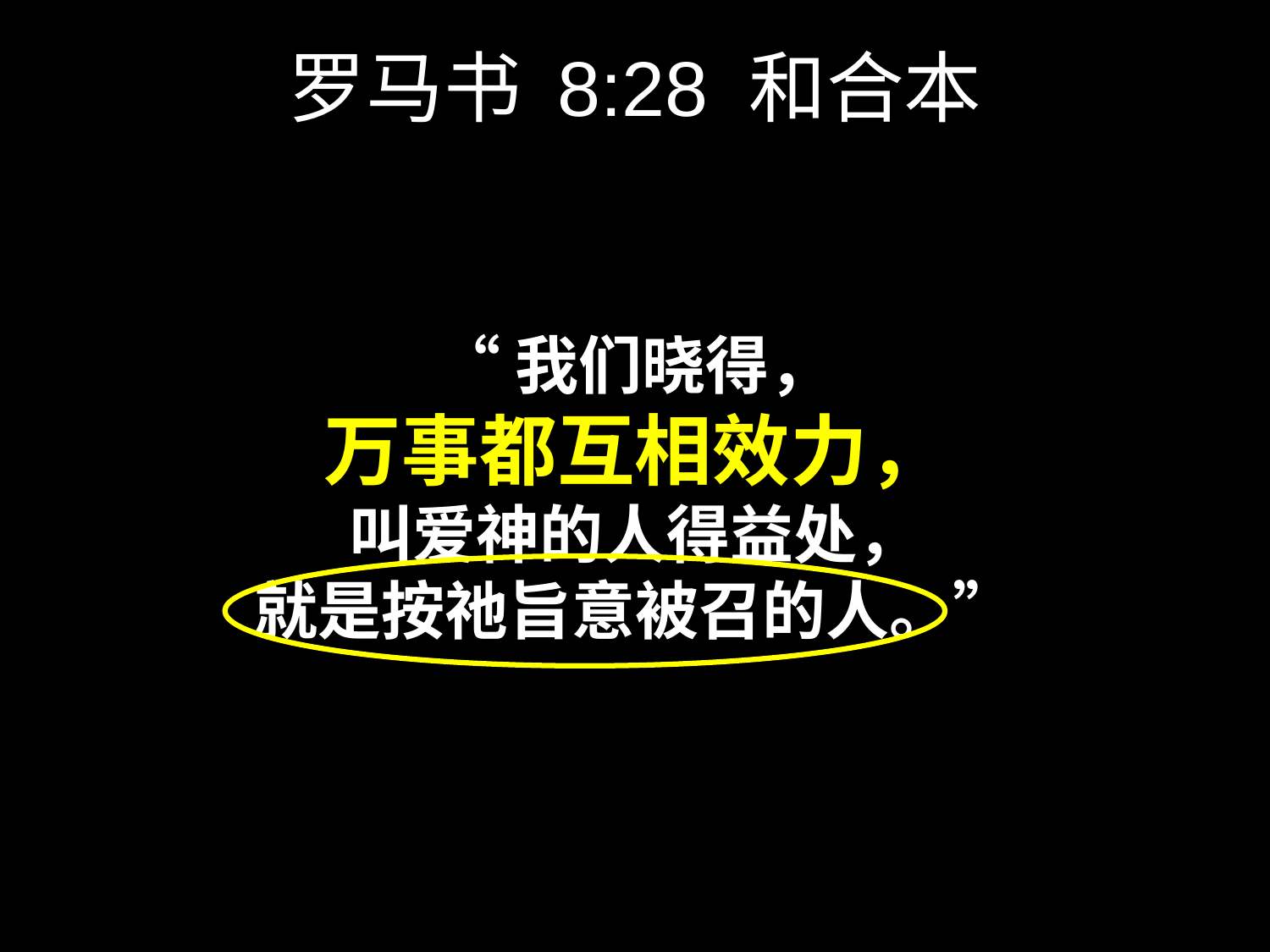

# 罗马书 8:28 和合本
“我们晓得，
万事都互相效力，
叫爱神的人得益处，
就是按祂旨意被召的人。”